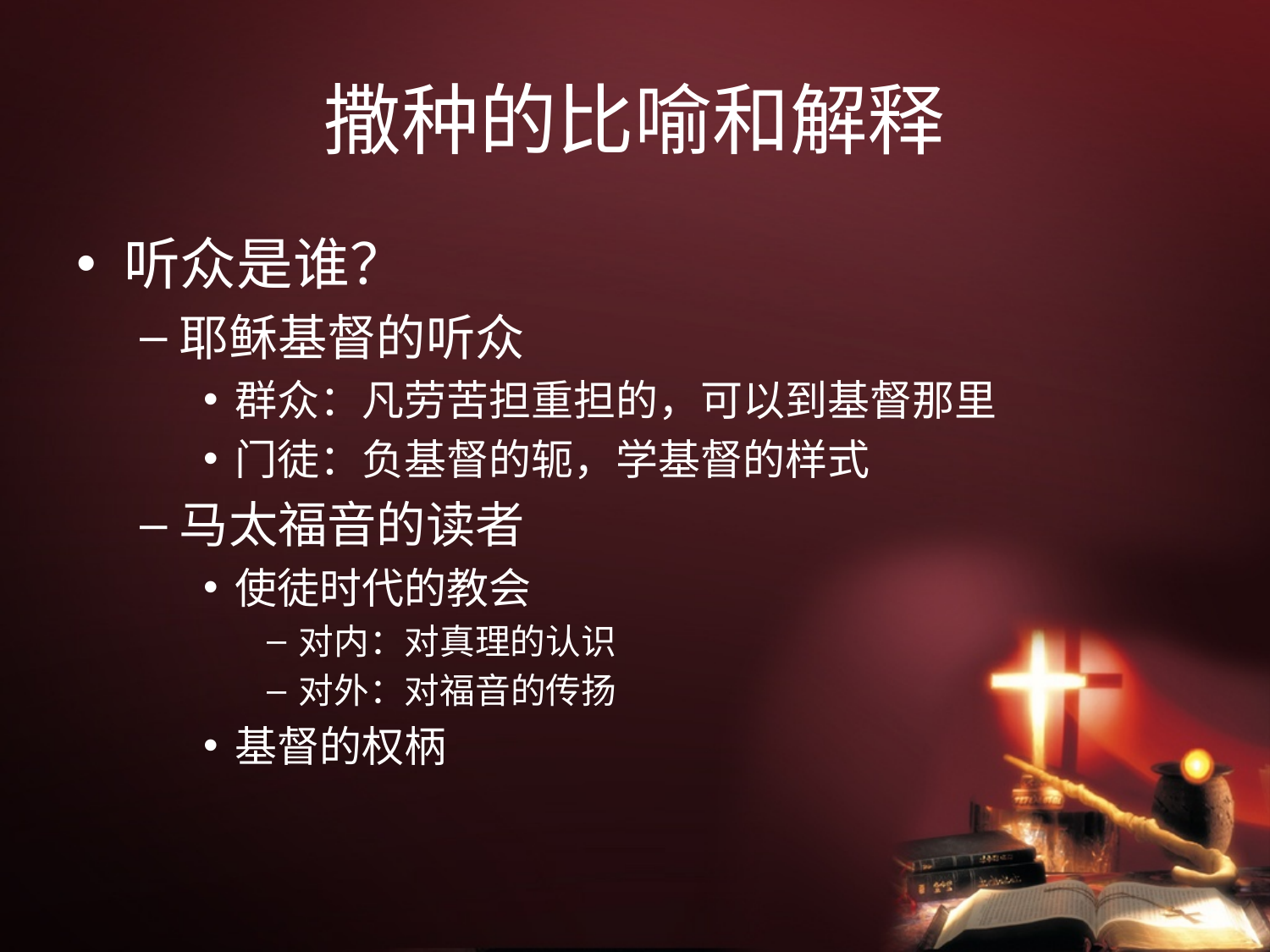

# 撒种的比喻和解释
听众是谁？
耶稣基督的听众
群众：凡劳苦担重担的，可以到基督那里
门徒：负基督的轭，学基督的样式
马太福音的读者
使徒时代的教会
对内：对真理的认识
对外：对福音的传扬
基督的权柄